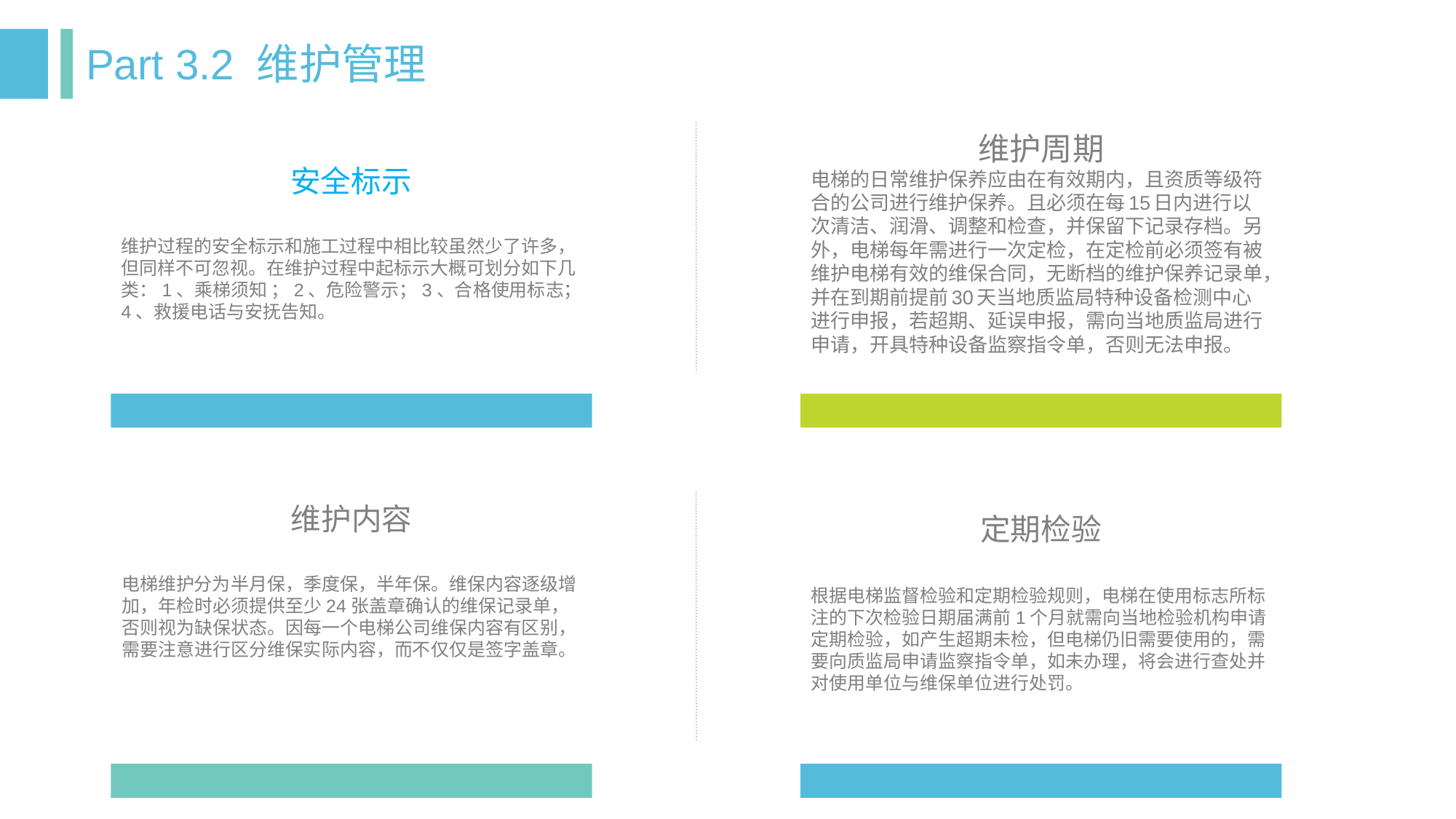

Part 3.2 维护管理
安全标示

维护过程的安全标示和施工过程中相比较虽然少了许多，但同样不可忽视。在维护过程中起标示大概可划分如下几类：1、乘梯须知 ；2、危险警示；3、合格使用标志；4、救援电话与安抚告知。
维护周期
电梯的日常维护保养应由在有效期内，且资质等级符合的公司进行维护保养。且必须在每15日内进行以次清洁、润滑、调整和检查，并保留下记录存档。另外，电梯每年需进行一次定检，在定检前必须签有被维护电梯有效的维保合同，无断档的维护保养记录单，并在到期前提前30天当地质监局特种设备检测中心进行申报，若超期、延误申报，需向当地质监局进行申请，开具特种设备监察指令单，否则无法申报。

维护内容

电梯维护分为半月保，季度保，半年保。维保内容逐级增加，年检时必须提供至少24张盖章确认的维保记录单，否则视为缺保状态。因每一个电梯公司维保内容有区别，需要注意进行区分维保实际内容，而不仅仅是签字盖章。

定期检验

根据电梯监督检验和定期检验规则，电梯在使用标志所标注的下次检验日期届满前1个月就需向当地检验机构申请定期检验，如产生超期未检，但电梯仍旧需要使用的，需要向质监局申请监察指令单，如未办理，将会进行查处并对使用单位与维保单位进行处罚。